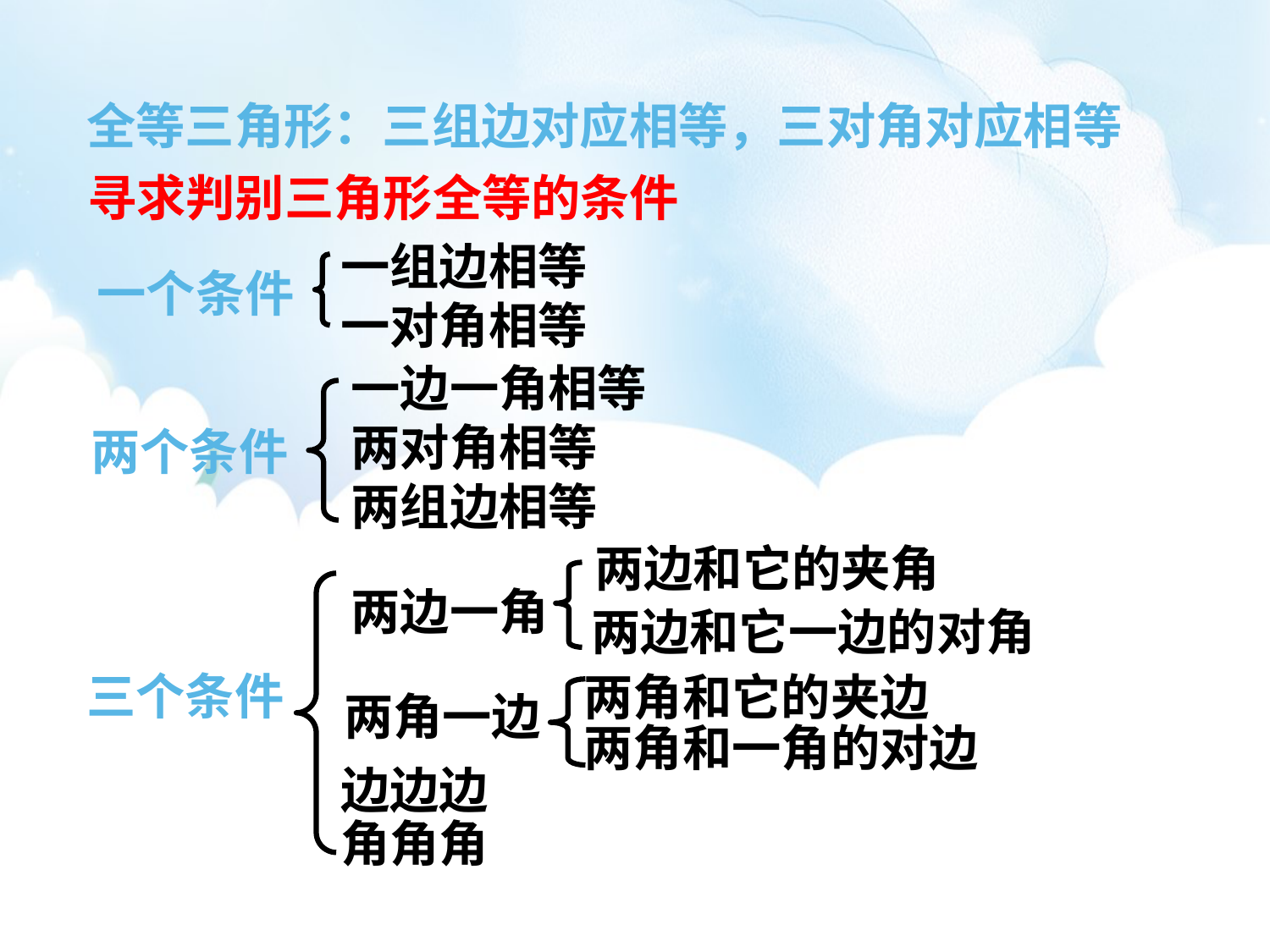

全等三角形：三组边对应相等，三对角对应相等
寻求判别三角形全等的条件
一组边相等
一对角相等

一个条件
一边一角相等
两对角相等
两组边相等

两个条件
两边和它的夹角

两边一角
两边和它一边的对角
三个条件
两角和它的夹边
两角一边

两角和一角的对边
边边边
角角角